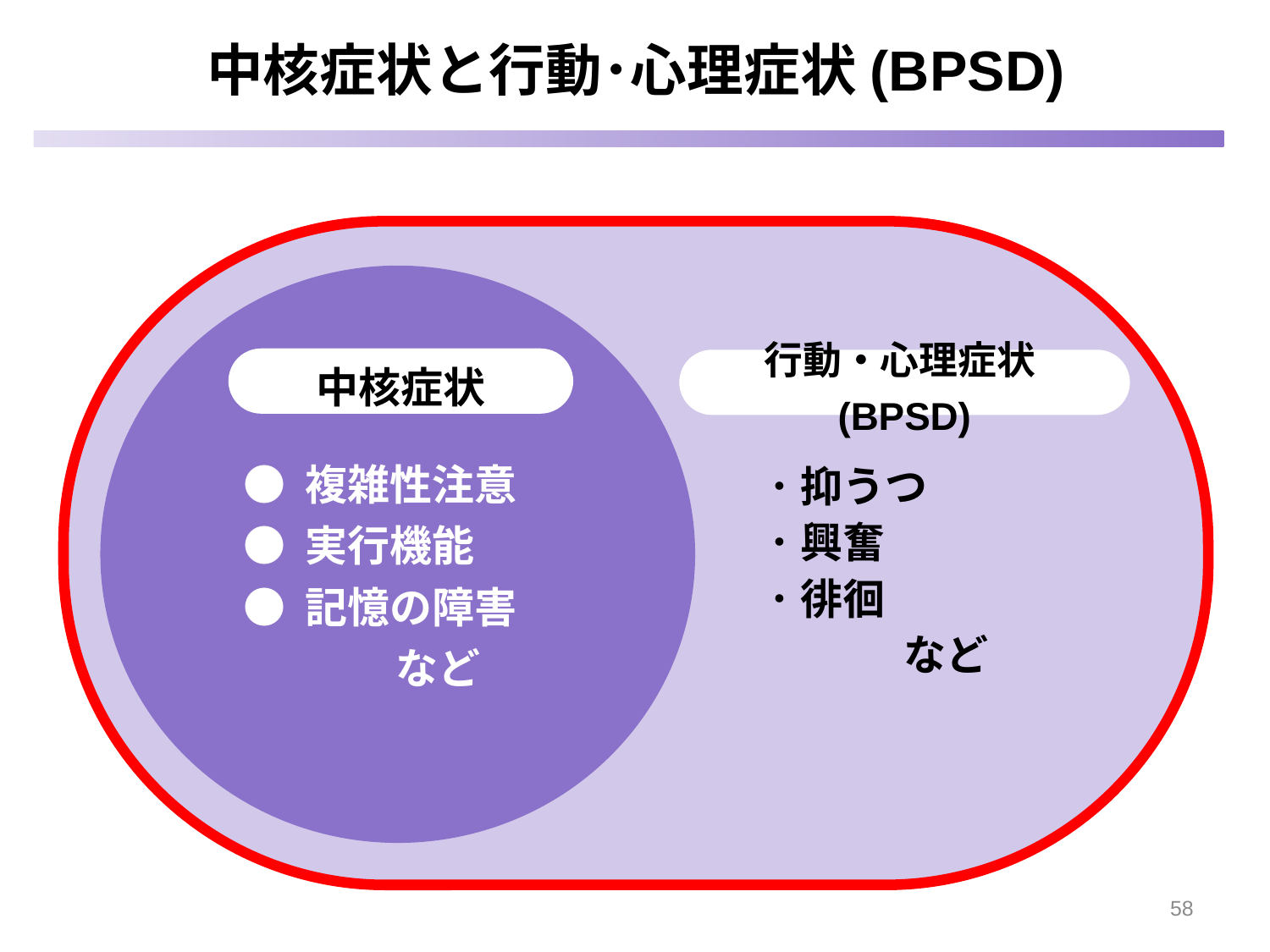

中核症状と行動･心理症状(BPSD)

中核症状
行動・心理症状(BPSD)
● 複雑性注意
● 実行機能
● 記憶の障害
               など

･ 抑うつ
･ 興奮
･ 徘徊
             など
58